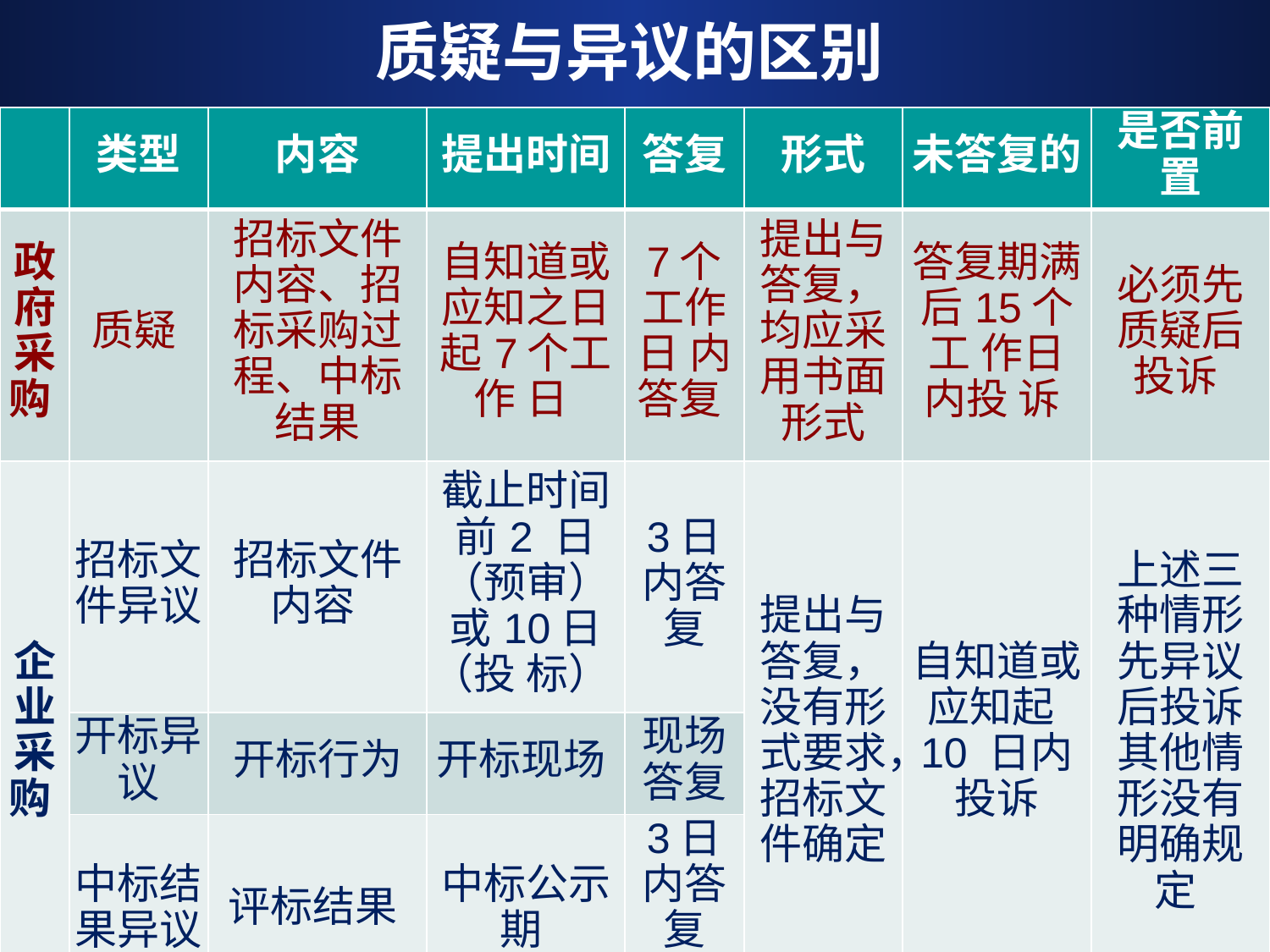

质疑与异议的区别
|  | 类型 | 内容 | 提出时间 | 答复 | 形式 | 未答复的 | 是否前置 |
| --- | --- | --- | --- | --- | --- | --- | --- |
| 政府 采购 | 质疑 | 招标文件 内容、招 标采购过 程、中标 结果 | 自知道或应知之日起7个工作 日 | 7个工作日 内答复 | 提出与 答复， 均应采 用书面 形式 | 答复期满 后15个工 作日内投 诉 | 必须先质疑后投诉 |
| 企业采购 | 招标文件异议 | 招标文件内容 | 截止时间前2 日（预审） 或10日（投 标） | 3日内答复 | 提出与 答复， 没有形 式要求，招标文 件确定 | 自知道或 应知起10 日内投诉 | 上述三种情形先异议后投诉其他情形没有明确规定 |
|  | 开标异议 | 开标行为 | 开标现场 | 现场答复 |  |  |  |
|  | 中标结果异议 | 评标结果 | 中标公示期 | 3日内答复 |  |  |  |